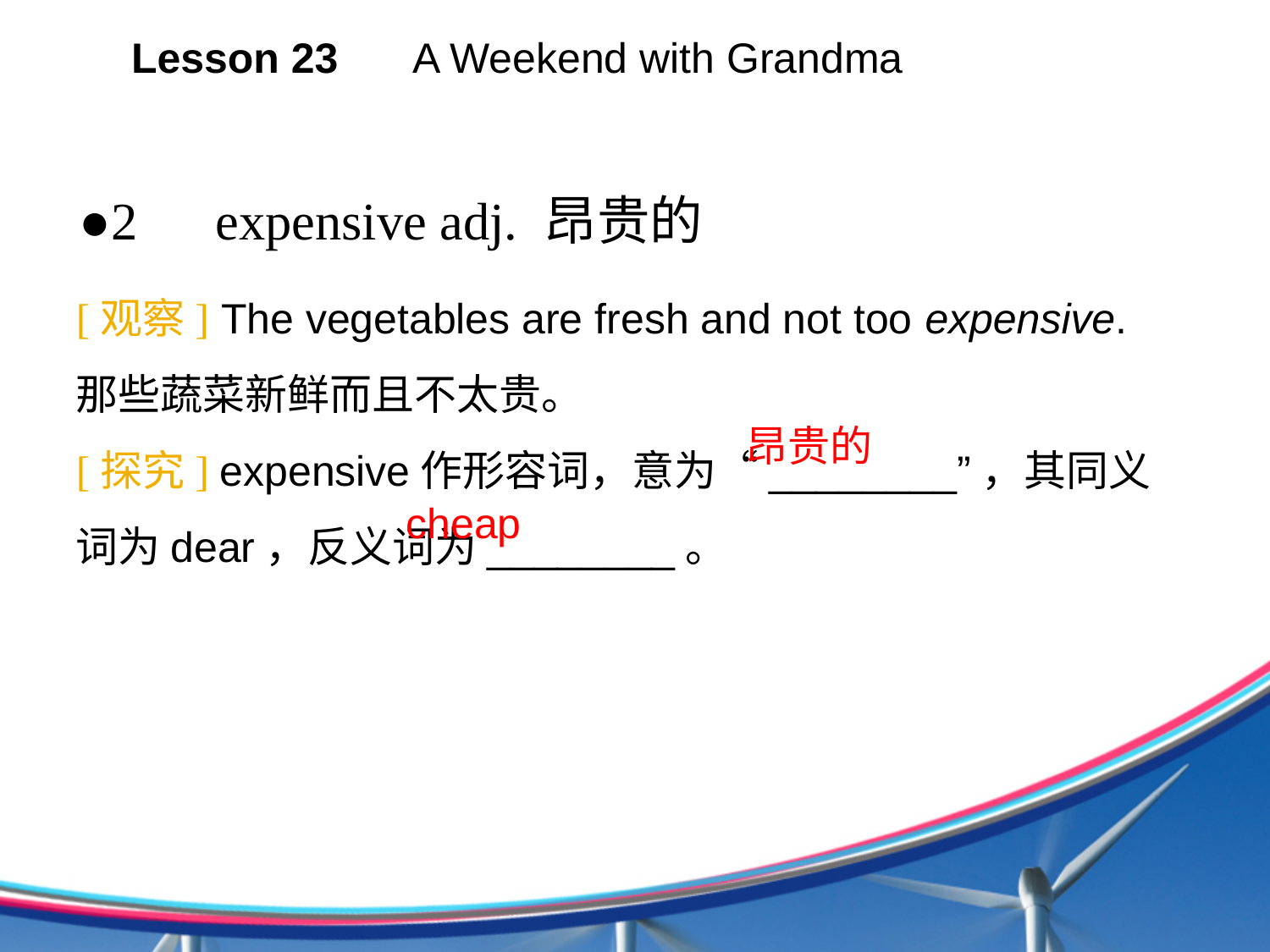

Lesson 23 　A Weekend with Grandma
●2　expensive adj. 昂贵的
[观察] The vegetables are fresh and not too expensive.
那些蔬菜新鲜而且不太贵。
[探究] expensive作形容词，意为“________”，其同义词为dear，反义词为________。
昂贵的
cheap